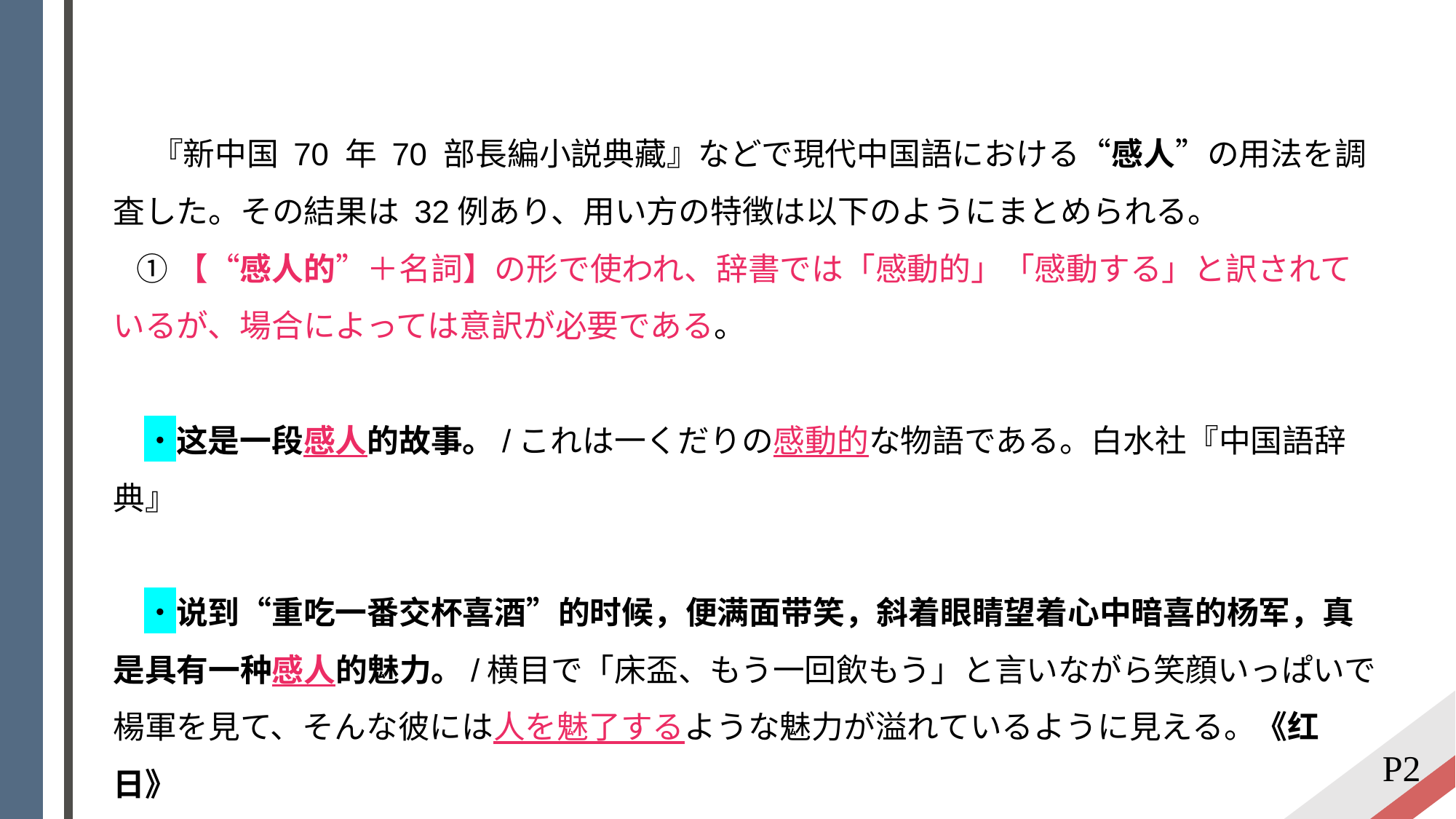

『新中国 70 年 70 部長編小説典藏』などで現代中国語における“感人”の用法を調査した。その結果は 32例あり、用い方の特徴は以下のようにまとめられる。
 ①【“感人的”＋名詞】の形で使われ、辞書では「感動的」「感動する」と訳されているが、場合によっては意訳が必要である。

 ・这是一段感人的故事。/これは一くだりの感動的な物語である。白水社『中国語辞典』

 ・说到“重吃一番交杯喜酒”的时候，便满面带笑，斜着眼睛望着心中暗喜的杨军，真是具有一种感人的魅力。/横目で「床盃、もう一回飲もう」と言いながら笑顔いっぱいで楊軍を見て、そんな彼には人を魅了するような魅力が溢れているように見える。《红日》

P2